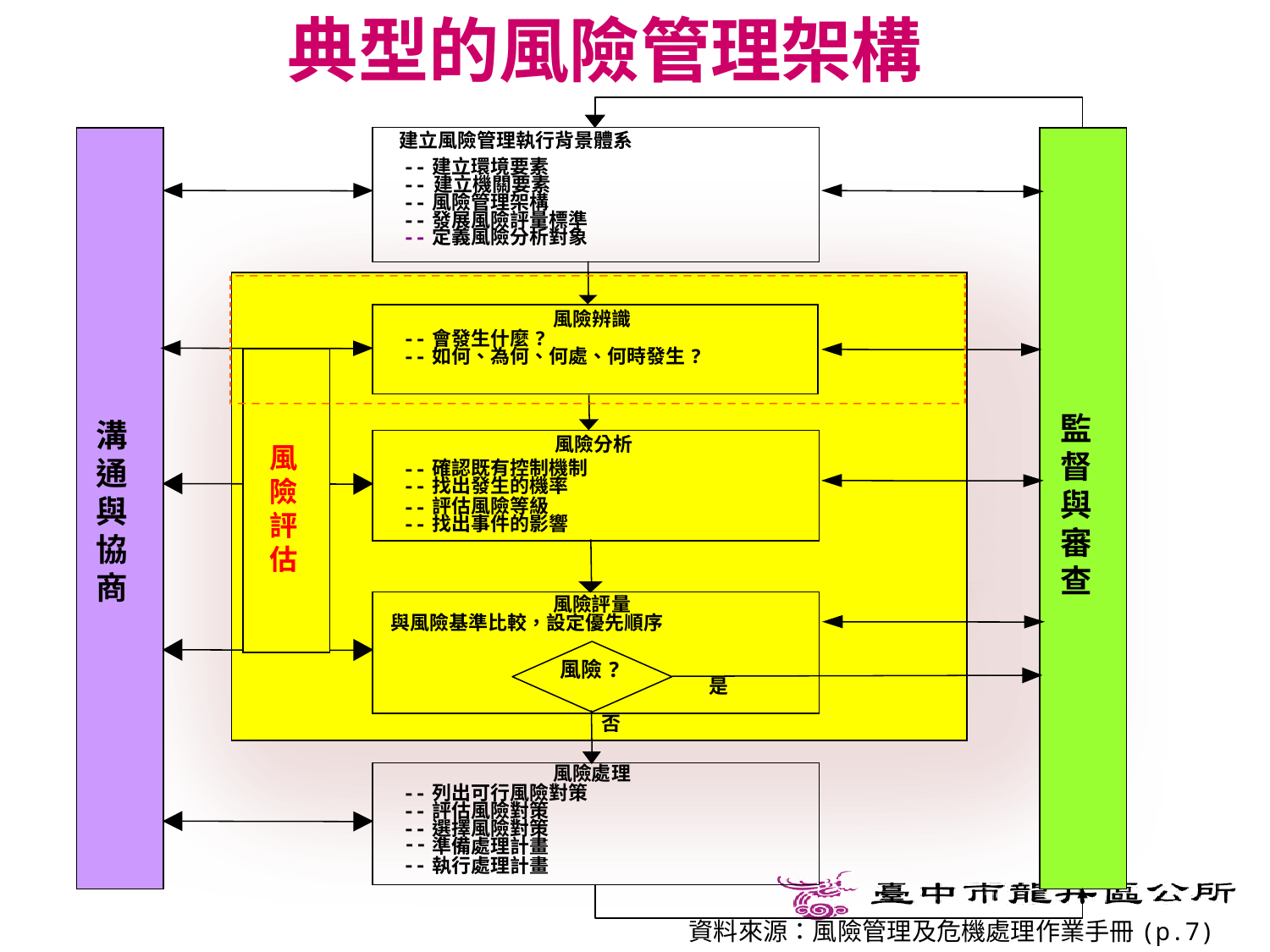

典型的風險管理架構

建立風險管理執行背景體系

--
建立環境要素

--
建立機關要素

--
風險管理架構

--
發展風險評量標準

--
定義風險分析對象

風險辨識

--
會發生什麼?

--
如何、為何、何處、何時發生?

監
督
與
審
查
溝
通
與
協
商

風險分析

風
險
評
估

確認既有控制機制
--

--
找出發生的機率

評估風險等級
--

--
找出事件的影響

風險評量

與風險基準比較，設定優先順序

風險?

是

否

風險處理

--
列出可行風險對策

--
評估風險對策

--
選擇風險對策

 --
準備處理計畫

--
執行處理計畫

12
資料來源：風險管理及危機處理作業手冊(p.7)